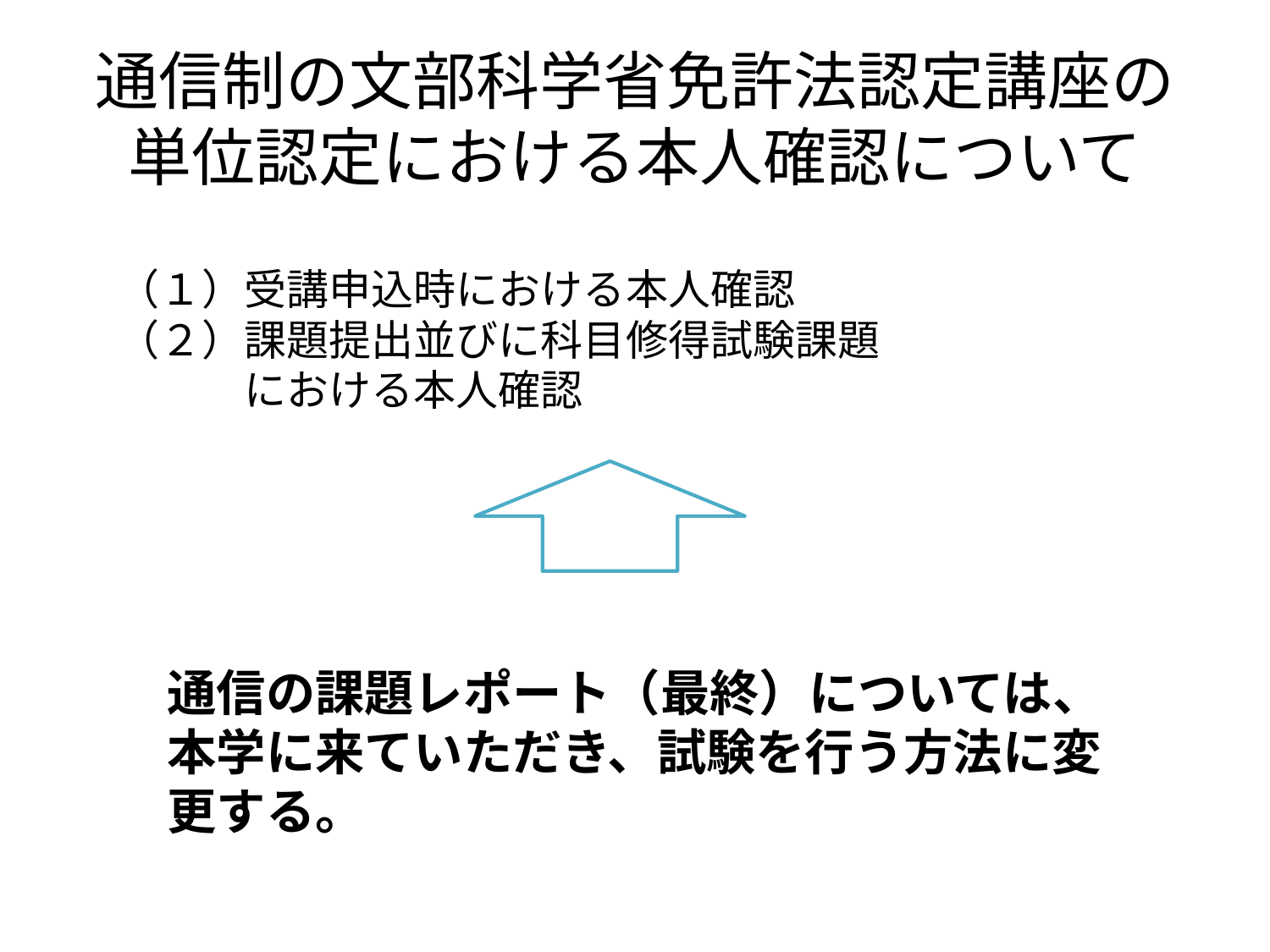

# 通信制の文部科学省免許法認定講座の単位認定における本人確認について
（１）受講申込時における本人確認
（２）課題提出並びに科目修得試験課題
　　　における本人確認

通信の課題レポート（最終）については、本学に来ていただき、試験を行う方法に変更する。